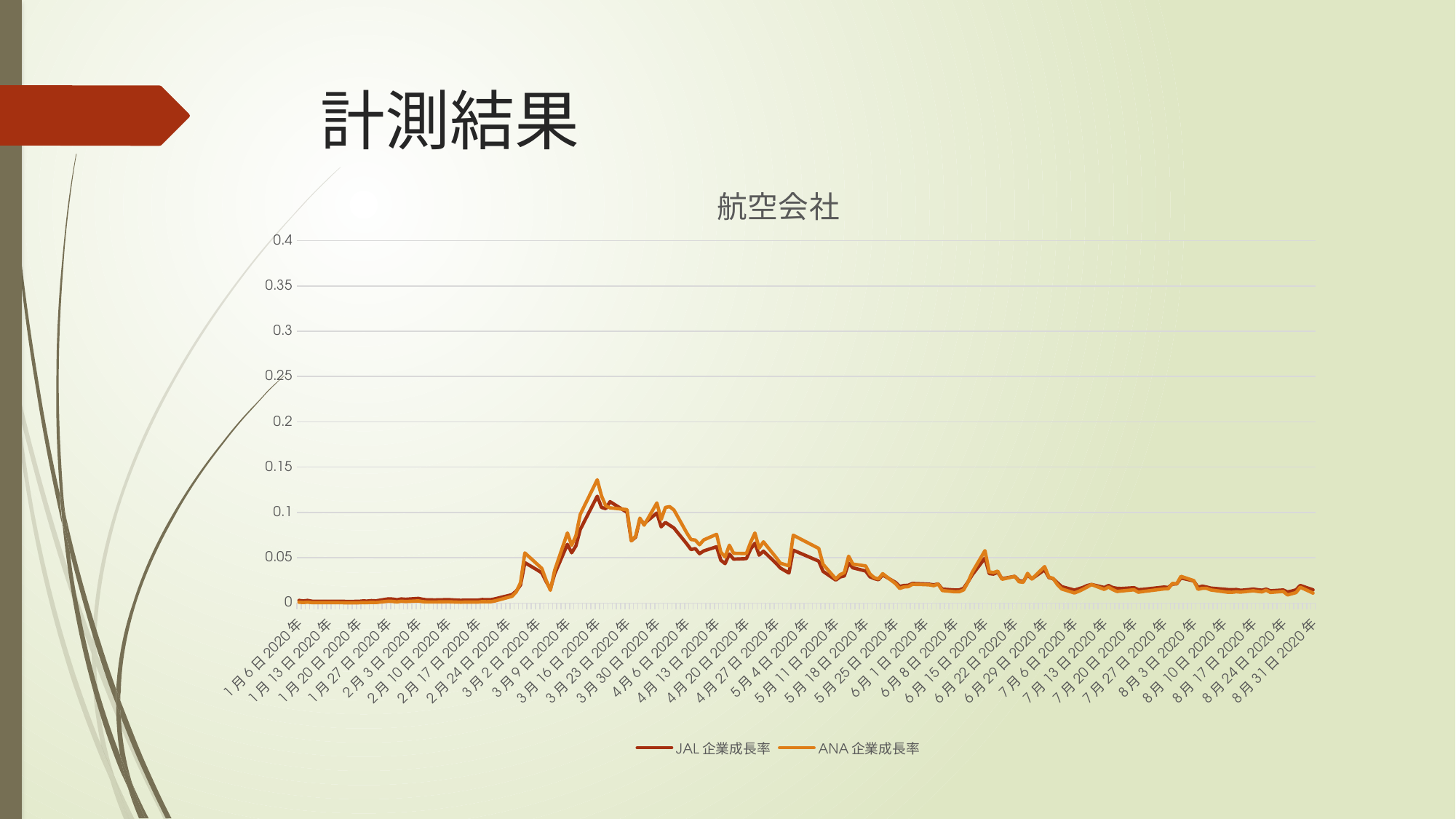

# 計測結果

### Chart: 航空会社

| Category | JAL企業成長率 | ANA企業成長率 |
|---|---|---|
| 43836 | 0.0029222325801518015 | 0.0009234326047283575 |
| 43837 | 0.00225134156204001 | 0.0005543029666153947 |
| 43838 | 0.0028938275692821183 | 0.0009906752551927626 |
| 43839 | 0.0020210188510215075 | 0.0004943650223463522 |
| 43840 | 0.001960068470040004 | 0.00045554002518457604 |
| 43844 | 0.001905409381917005 | 0.00043596864194100985 |
| 43845 | 0.001984494166304681 | 0.00046670706154961297 |
| 43846 | 0.001940115320560646 | 0.00037724278866150797 |
| 43847 | 0.0017744349298586392 | 0.0003116731688830166 |
| 43850 | 0.0018069021501405582 | 0.0003254135384514211 |
| 43851 | 0.002316400119669552 | 0.0005451257655201168 |
| 43852 | 0.002147143903660622 | 0.00045189868924303396 |
| 43853 | 0.0026286081377492714 | 0.0007166734999488214 |
| 43854 | 0.0023640104882622654 | 0.0005619684019706847 |
| 43857 | 0.004615859345960904 | 0.002023419332255094 |
| 43858 | 0.004401080253259442 | 0.0018003917914360015 |
| 43859 | 0.003594885672624615 | 0.0012259915637467542 |
| 43860 | 0.004511955837739635 | 0.0019955636463845675 |
| 43861 | 0.0041458746134483155 | 0.0016312197023206326 |
| 43864 | 0.005080330656952107 | 0.002347776036153848 |
| 43865 | 0.004143962622520455 | 0.001544261480233332 |
| 43866 | 0.003493362449362012 | 0.001157241664357764 |
| 43867 | 0.003433978566058887 | 0.0011608741351483045 |
| 43868 | 0.003383979863075439 | 0.0011622241627411638 |
| 43871 | 0.0037635579760358037 | 0.0013978779521105083 |
| 43873 | 0.003182199918505688 | 0.0009975615555254133 |
| 43874 | 0.0029808156033235486 | 0.000906541470744105 |
| 43875 | 0.0032143741631926533 | 0.0010646576758284647 |
| 43878 | 0.0031955319107242765 | 0.0010889729683641435 |
| 43879 | 0.0038531673734235215 | 0.0015526389454380708 |
| 43880 | 0.0036642074297247858 | 0.0013921843828534326 |
| 43881 | 0.0036828039250842875 | 0.0014660218343993715 |
| 43882 | 0.004603204209800218 | 0.0022879688537340405 |
| 43886 | 0.009248267881434956 | 0.007391048935198419 |
| 43887 | 0.013244832251137812 | 0.012357688787519716 |
| 43888 | 0.019973655828241014 | 0.02257364604373606 |
| 43889 | 0.044577054611883125 | 0.055290678745224114 |
| 43892 | 0.0362266599529125 | 0.04244223182671356 |
| 43893 | 0.03325229121247401 | 0.03813046567871677 |
| 43894 | 0.023781533981357007 | 0.02518894044271848 |
| 43895 | 0.015464949490509803 | 0.014069579523378341 |
| 43896 | 0.03213724968290216 | 0.03615161297215021 |
| 43899 | 0.06477472329342211 | 0.0773589503504446 |
| 43900 | 0.05548111668061675 | 0.06372101962832744 |
| 43901 | 0.0630618374931668 | 0.07431346977072546 |
| 43902 | 0.08113321695746249 | 0.0977430561399047 |
| 43903 | 0.09037568749940128 | 0.10737952698078432 |
| 43906 | 0.11787012817591257 | 0.1360616556624126 |
| 43907 | 0.10553635241765247 | 0.1182519365786068 |
| 43908 | 0.10415697495917958 | 0.10717792038844556 |
| 43909 | 0.11185262144791469 | 0.10507091464058702 |
| 43913 | 0.1000778700495412 | 0.10310172549122207 |
| 43914 | 0.06887863423533233 | 0.06864793139796256 |
| 43915 | 0.07268248595344412 | 0.07366461381557259 |
| 43916 | 0.09245002810271354 | 0.09371703944780099 |
| 43917 | 0.08764718931638996 | 0.08592227300678151 |
| 43920 | 0.09938757156783705 | 0.11047896295908839 |
| 43921 | 0.08408520881887754 | 0.09223442977602242 |
| 43922 | 0.08896823891247758 | 0.10555348894095763 |
| 43923 | 0.08586715790094851 | 0.1063717831013848 |
| 43924 | 0.08278090795120457 | 0.10268712013136827 |
| 43927 | 0.06529835904819559 | 0.07740906755664449 |
| 43928 | 0.05906549892346455 | 0.07008606572488055 |
| 43929 | 0.06009803779602953 | 0.06949510375060648 |
| 43930 | 0.054442311780898874 | 0.06431575437540468 |
| 43931 | 0.057509351136235294 | 0.0696719490352931 |
| 43934 | 0.062132528514471146 | 0.07584300110443264 |
| 43935 | 0.047302780308502004 | 0.05616899602285807 |
| 43936 | 0.043444791890440426 | 0.050726939406209384 |
| 43937 | 0.054051406471364624 | 0.06379873041937657 |
| 43938 | 0.048488606878665005 | 0.054874195225542474 |
| 43941 | 0.04906171412512819 | 0.05467817127358449 |
| 43942 | 0.059583109519913344 | 0.0669979458148452 |
| 43943 | 0.0660210348296902 | 0.07733677038611053 |
| 43944 | 0.05286683830792728 | 0.06054017055006208 |
| 43945 | 0.05729255249766873 | 0.06753595264617338 |
| 43948 | 0.043688332080022055 | 0.0500695250294929 |
| 43949 | 0.03862368286850127 | 0.0439447490687674 |
| 43951 | 0.0331345698885233 | 0.04107528584831651 |
| 43952 | 0.058345851856381296 | 0.07483996685862379 |
| 43958 | 0.046169323515139936 | 0.06024006291460278 |
| 43959 | 0.034959229790250956 | 0.042722823347953756 |
| 43962 | 0.02531554642245809 | 0.026657783383148788 |
| 43963 | 0.028759942358665504 | 0.03127917399196722 |
| 43964 | 0.029938571883929614 | 0.03342990272251409 |
| 43965 | 0.04409068073861252 | 0.0516840807180802 |
| 43966 | 0.038826160587276504 | 0.04297890806907556 |
| 43969 | 0.0353304363470094 | 0.04098758791119497 |
| 43970 | 0.02903845998467635 | 0.03212395025977183 |
| 43971 | 0.02699869786488347 | 0.028028315454785672 |
| 43972 | 0.025752240443517933 | 0.02659589294318622 |
| 43973 | 0.030984783990573788 | 0.03238775654889288 |
| 43976 | 0.02279830661214416 | 0.021488557133873987 |
| 43977 | 0.018270889043199776 | 0.01610693714225956 |
| 43978 | 0.019398689602453063 | 0.01774731917358729 |
| 43979 | 0.01957049411245637 | 0.018046865184197382 |
| 43980 | 0.021591982358644644 | 0.020688242562900177 |
| 43983 | 0.021063248191157596 | 0.020331754468613555 |
| 43984 | 0.020724427389743998 | 0.02000173817625244 |
| 43985 | 0.020029412054737766 | 0.01914663050454339 |
| 43986 | 0.021028241048096037 | 0.02101818836590706 |
| 43987 | 0.015346693146848249 | 0.013776226174476753 |
| 43990 | 0.014351851375814038 | 0.01241667002906317 |
| 43991 | 0.014517695484382283 | 0.012572793496383796 |
| 43992 | 0.016312661642234983 | 0.014563445861822651 |
| 43993 | 0.023237270467476128 | 0.022921351730491073 |
| 43994 | 0.031000132374522354 | 0.033756027971693824 |
| 43997 | 0.04963730609988878 | 0.05782706906255027 |
| 43998 | 0.03252563831683765 | 0.03431666779820371 |
| 43999 | 0.031980973699310966 | 0.03362612274854701 |
| 44000 | 0.03399419509353827 | 0.03523183560916875 |
| 44001 | 0.02684089494647287 | 0.026237463847831256 |
| 44004 | 0.029437134925117483 | 0.029417588864606714 |
| 44005 | 0.024567437965870523 | 0.023481634179368438 |
| 44006 | 0.02382758664833203 | 0.02287509088226707 |
| 44007 | 0.03103561113297995 | 0.03277304660156001 |
| 44008 | 0.02670604789233297 | 0.02644646955006731 |
| 44011 | 0.03669654872097992 | 0.04021236079020588 |
| 44012 | 0.028125193113146017 | 0.028623366778087883 |
| 44013 | 0.02683129749547478 | 0.027218774054699146 |
| 44014 | 0.0223600609750252 | 0.020430829698947297 |
| 44015 | 0.018031491152996296 | 0.015562664429142547 |
| 44018 | 0.014255567543609089 | 0.011119152034466489 |
| 44019 | 0.015707238904534335 | 0.012923660953284179 |
| 44020 | 0.017198662825413935 | 0.015140207325690278 |
| 44021 | 0.019284675345442228 | 0.017669911035471615 |
| 44022 | 0.020491695643332173 | 0.02036447495631132 |
| 44025 | 0.017123071625566817 | 0.015064450810158224 |
| 44026 | 0.01928743553674836 | 0.017563197625375608 |
| 44027 | 0.017078002534718667 | 0.014806611274306384 |
| 44028 | 0.016225665200082402 | 0.01272506616531392 |
| 44029 | 0.01602429967998233 | 0.01327074715987436 |
| 44032 | 0.016927441082787716 | 0.01462128563794984 |
| 44033 | 0.014775949997553122 | 0.011922800239100235 |
| 44034 | 0.015028076370239904 | 0.012645775996793923 |
| 44039 | 0.01764174281365908 | 0.015588250907605006 |
| 44040 | 0.017145095253867523 | 0.01577520849633407 |
| 44041 | 0.02089072732601949 | 0.021714423148287483 |
| 44042 | 0.021123539789162826 | 0.021208870234190217 |
| 44043 | 0.02769653305637416 | 0.02942189516173628 |
| 44046 | 0.02440772892051931 | 0.0247636990196828 |
| 44047 | 0.017271561373971036 | 0.015152626813483632 |
| 44048 | 0.01861858784915068 | 0.016245196365952466 |
| 44049 | 0.01767159023328711 | 0.016264596005758716 |
| 44050 | 0.016499707301480933 | 0.014428840912120279 |
| 44054 | 0.014863354822056328 | 0.011872460191616266 |
| 44055 | 0.014668557327790118 | 0.011856612689487936 |
| 44056 | 0.01493831502497037 | 0.012433153087648034 |
| 44057 | 0.014016139524969934 | 0.012005566787230287 |
| 44060 | 0.015327430537368939 | 0.013561624411483043 |
| 44061 | 0.014720071406548626 | 0.012794729861603672 |
| 44062 | 0.01414133488420213 | 0.012279124431092964 |
| 44063 | 0.015314138617246901 | 0.014203706451189069 |
| 44064 | 0.013488966888342007 | 0.01167531711573936 |
| 44067 | 0.014380569982714654 | 0.012822431245504931 |
| 44068 | 0.012257720846748933 | 0.0089278300494742 |
| 44069 | 0.01321492080212413 | 0.010207385413632033 |
| 44070 | 0.014474225626268794 | 0.011525113278842024 |
| 44071 | 0.019375052216799044 | 0.017491918871734458 |
| 44074 | 0.014547490669362645 | 0.01097300184875276 |